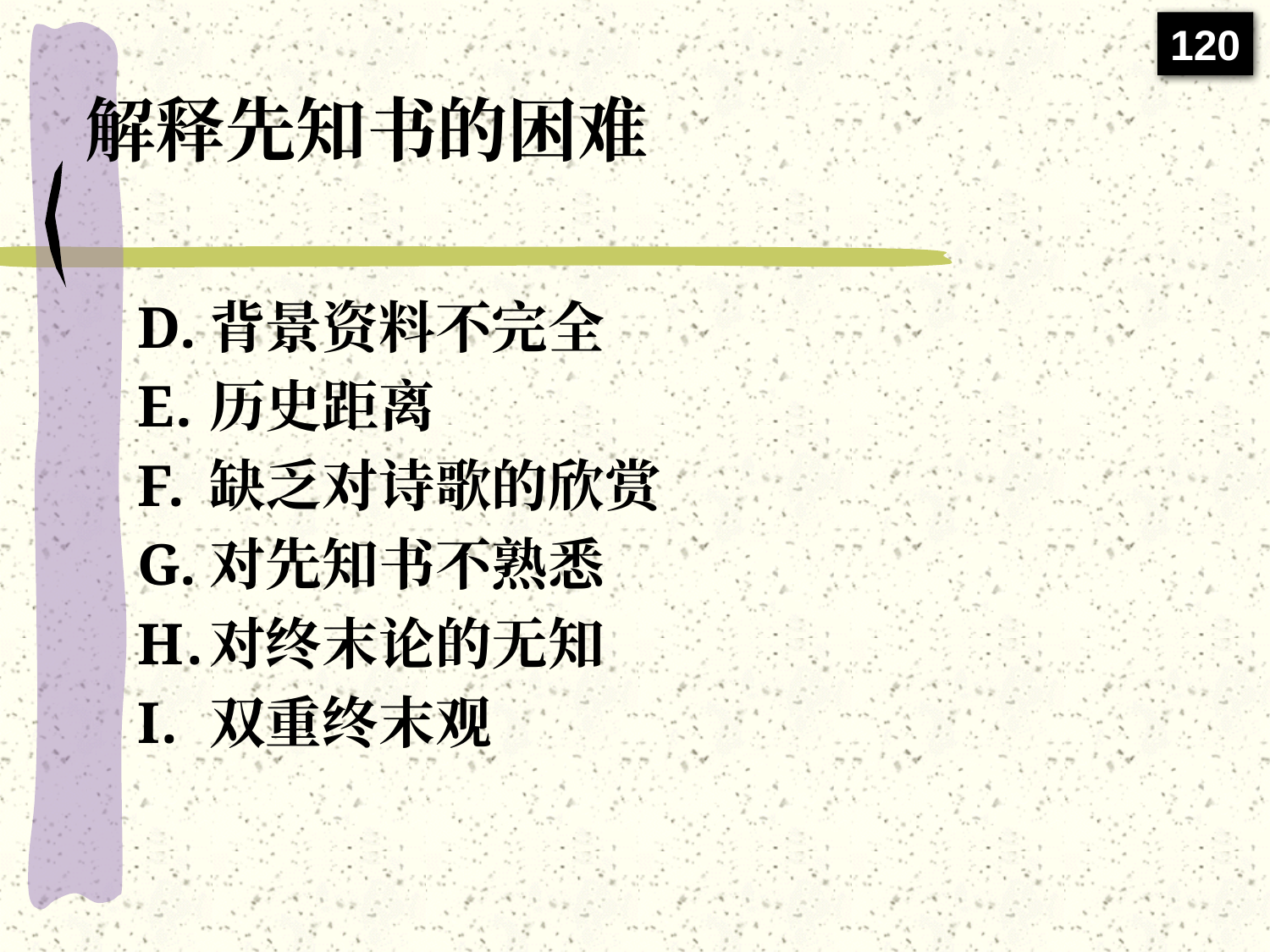

120
# 解释先知书的困难
背景资料不完全
历史距离
缺乏对诗歌的欣赏
对先知书不熟悉
对终末论的无知
双重终末观